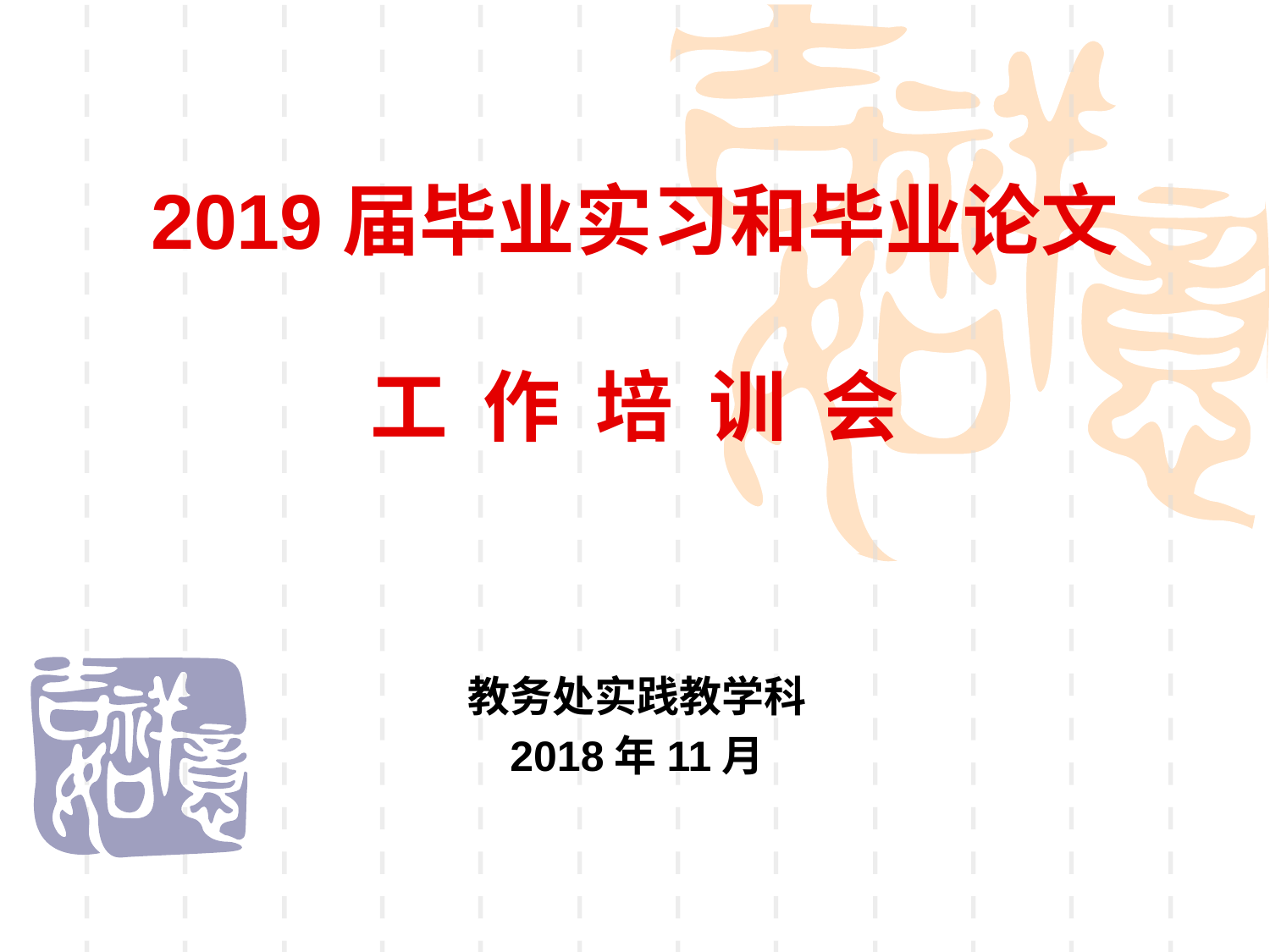

# 2019届毕业实习和毕业论文 工  作  培  训  会

教务处实践教学科
2018年11月